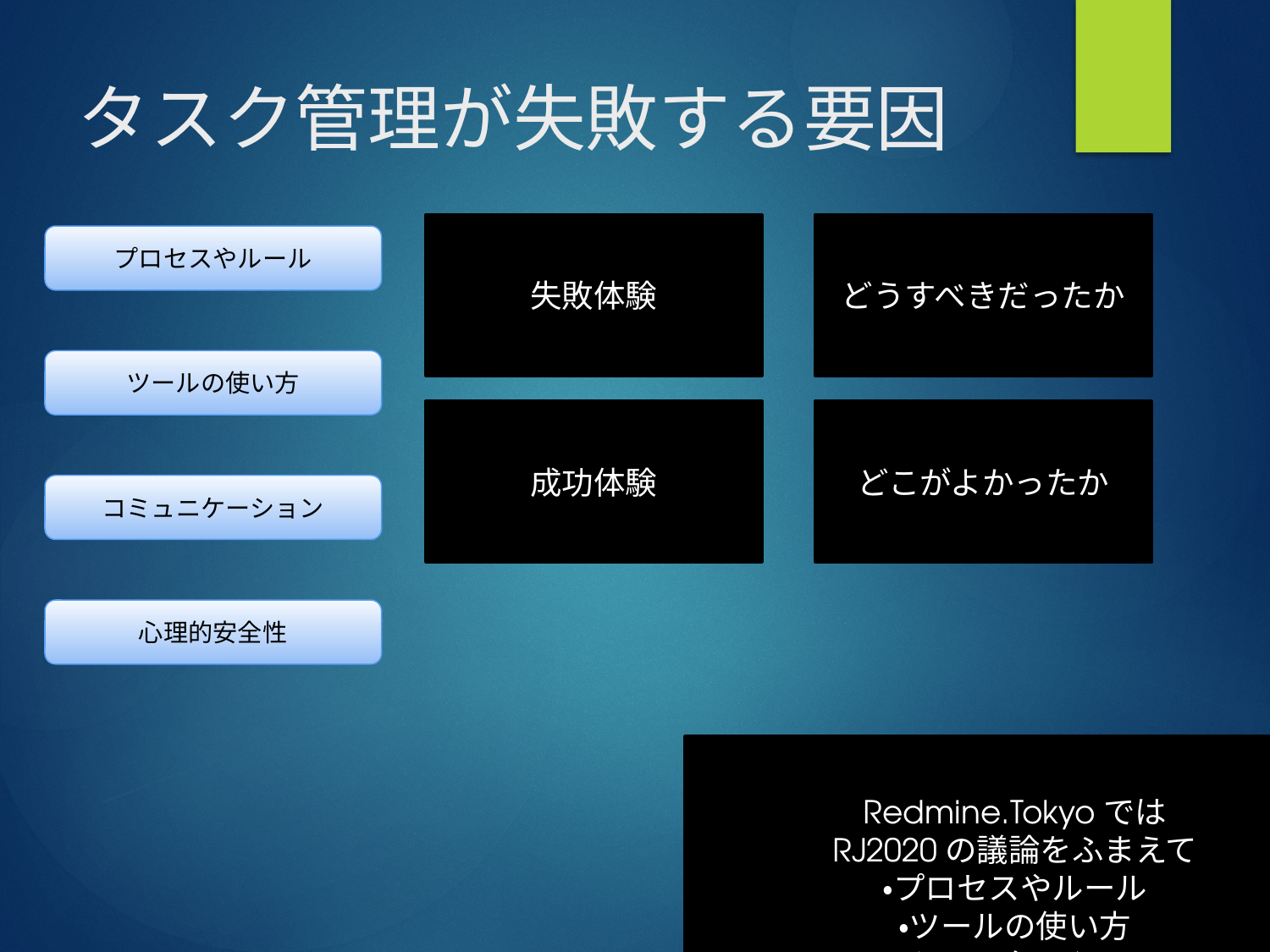

# タスク管理が失敗する要因
失敗体験
どうすべきだったか
プロセスやルール
ツールの使い方
成功体験
どこがよかったか
コミュニケーション
心理的安全性
Redmine.Tokyoでは
RJ2020の議論をふまえて
・プロセスやルール
・ツールの使い方
・コミュニケーション
・心理的安全性
の切り口から、タスク管理が失敗する要因を掘り下げたい